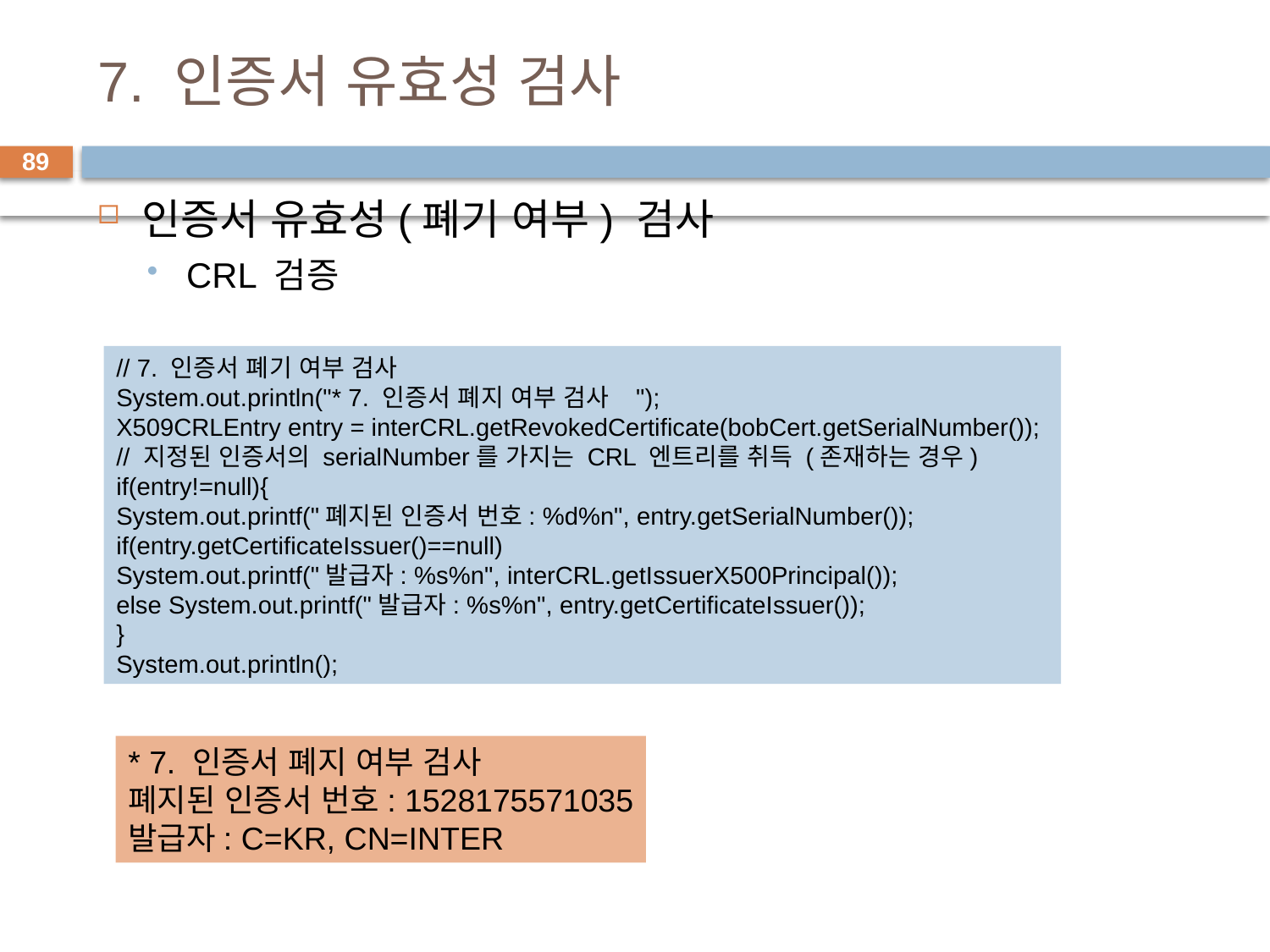

# 7. 인증서 유효성 검사
89
인증서 유효성(폐기 여부) 검사
CRL 검증
// 7. 인증서 폐기 여부 검사
System.out.println("* 7. 인증서 폐지 여부 검사   ");
X509CRLEntry entry = interCRL.getRevokedCertificate(bobCert.getSerialNumber());
// 지정된 인증서의 serialNumber를 가지는 CRL 엔트리를 취득 (존재하는 경우)
if(entry!=null){
System.out.printf("폐지된 인증서 번호: %d%n", entry.getSerialNumber());
if(entry.getCertificateIssuer()==null)
System.out.printf("발급자: %s%n", interCRL.getIssuerX500Principal());
else System.out.printf("발급자: %s%n", entry.getCertificateIssuer());
}
System.out.println();
* 7. 인증서 폐지 여부 검사
폐지된 인증서 번호: 1528175571035
발급자: C=KR, CN=INTER